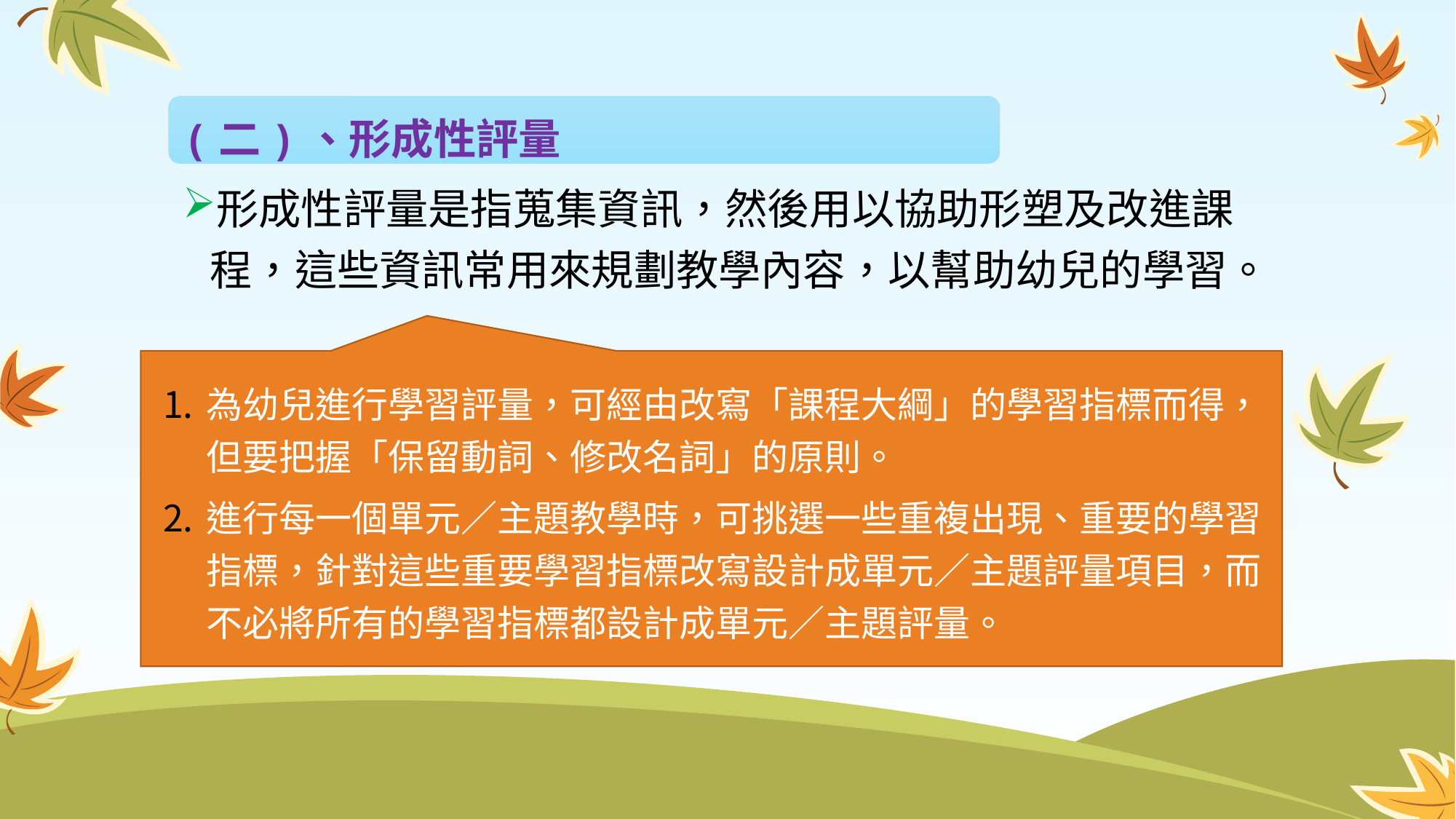

(二)、形成性評量
形成性評量是指蒐集資訊，然後用以協助形塑及改進課程，這些資訊常用來規劃教學內容，以幫助幼兒的學習。
為幼兒進行學習評量，可經由改寫「課程大綱」的學習指標而得，但要把握「保留動詞、修改名詞」的原則。
進行每一個單元／主題教學時，可挑選一些重複出現、重要的學習指標，針對這些重要學習指標改寫設計成單元／主題評量項目，而不必將所有的學習指標都設計成單元／主題評量。